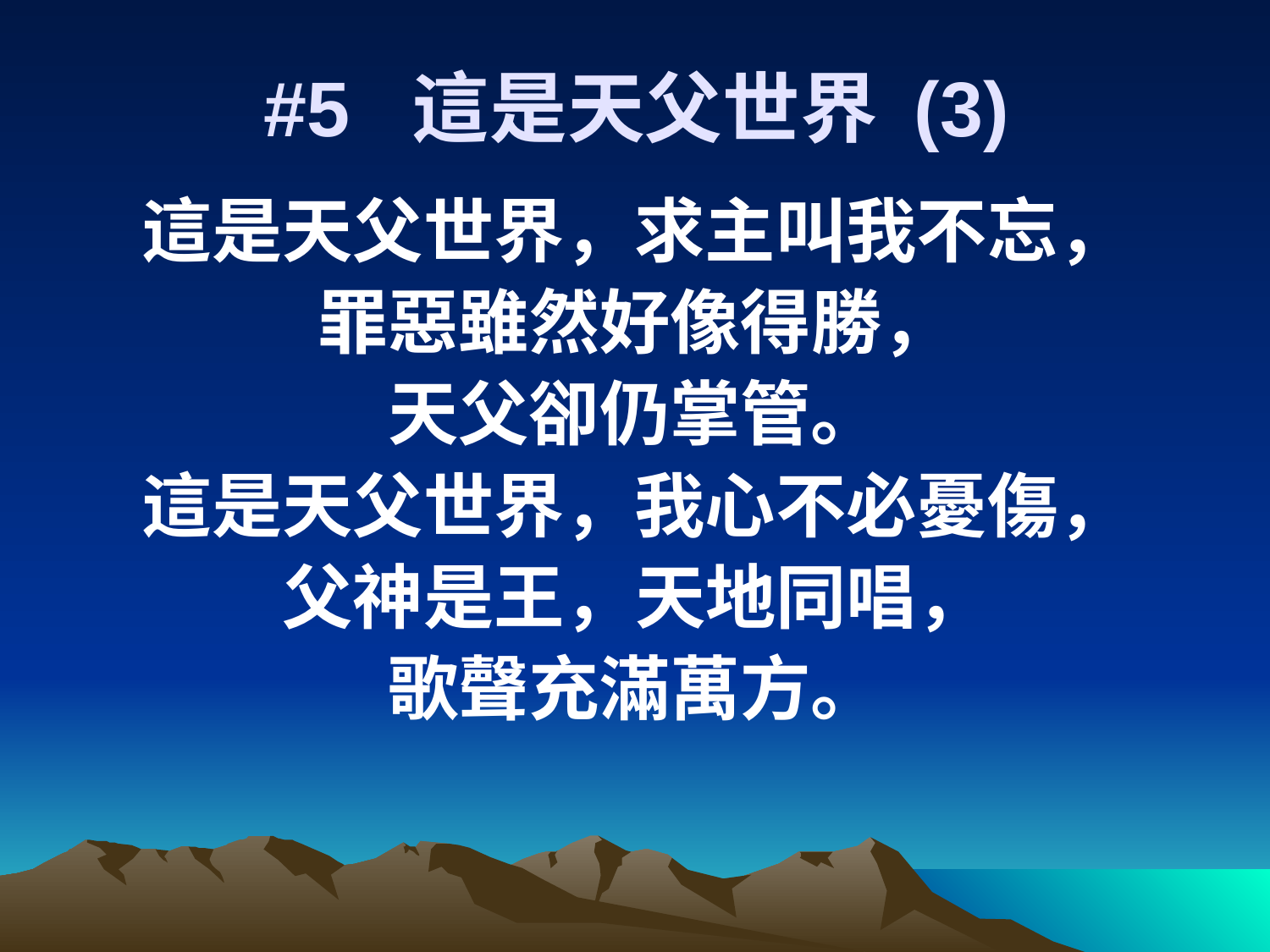

# #5  這是天父世界 (3)
這是天父世界，求主叫我不忘，
罪惡雖然好像得勝，
天父卻仍掌管。
這是天父世界，我心不必憂傷，
父神是王，天地同唱，
歌聲充滿萬方。